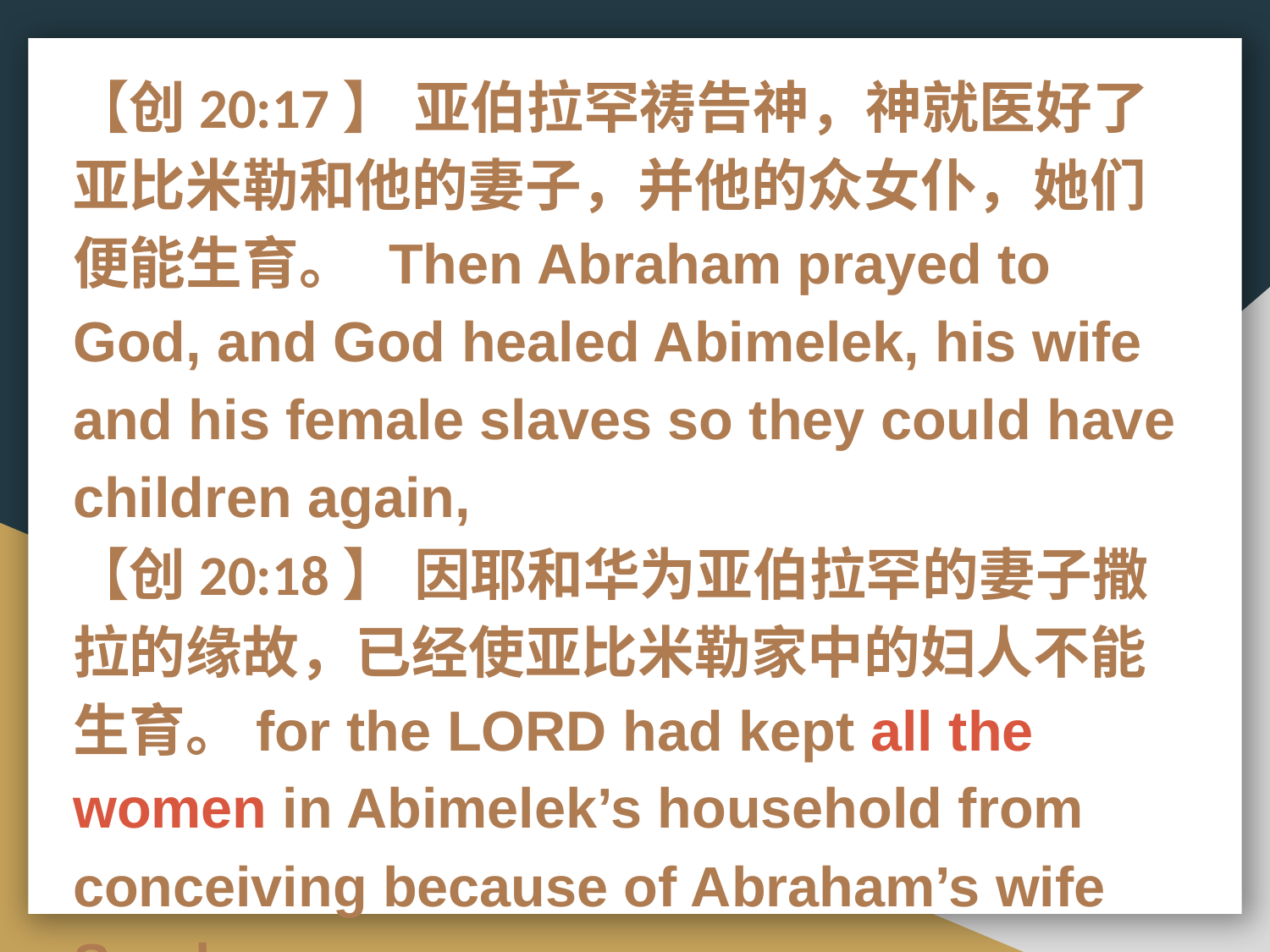

【创20:17】  亚伯拉罕祷告神，神就医好了亚比米勒和他的妻子，并他的众女仆，她们便能生育。  Then Abraham prayed to God, and God healed Abimelek, his wife and his female slaves so they could have children again,
【创20:18】  因耶和华为亚伯拉罕的妻子撒拉的缘故，已经使亚比米勒家中的妇人不能生育。for the Lord had kept all the women in Abimelek’s household from conceiving because of Abraham’s wife Sarah.